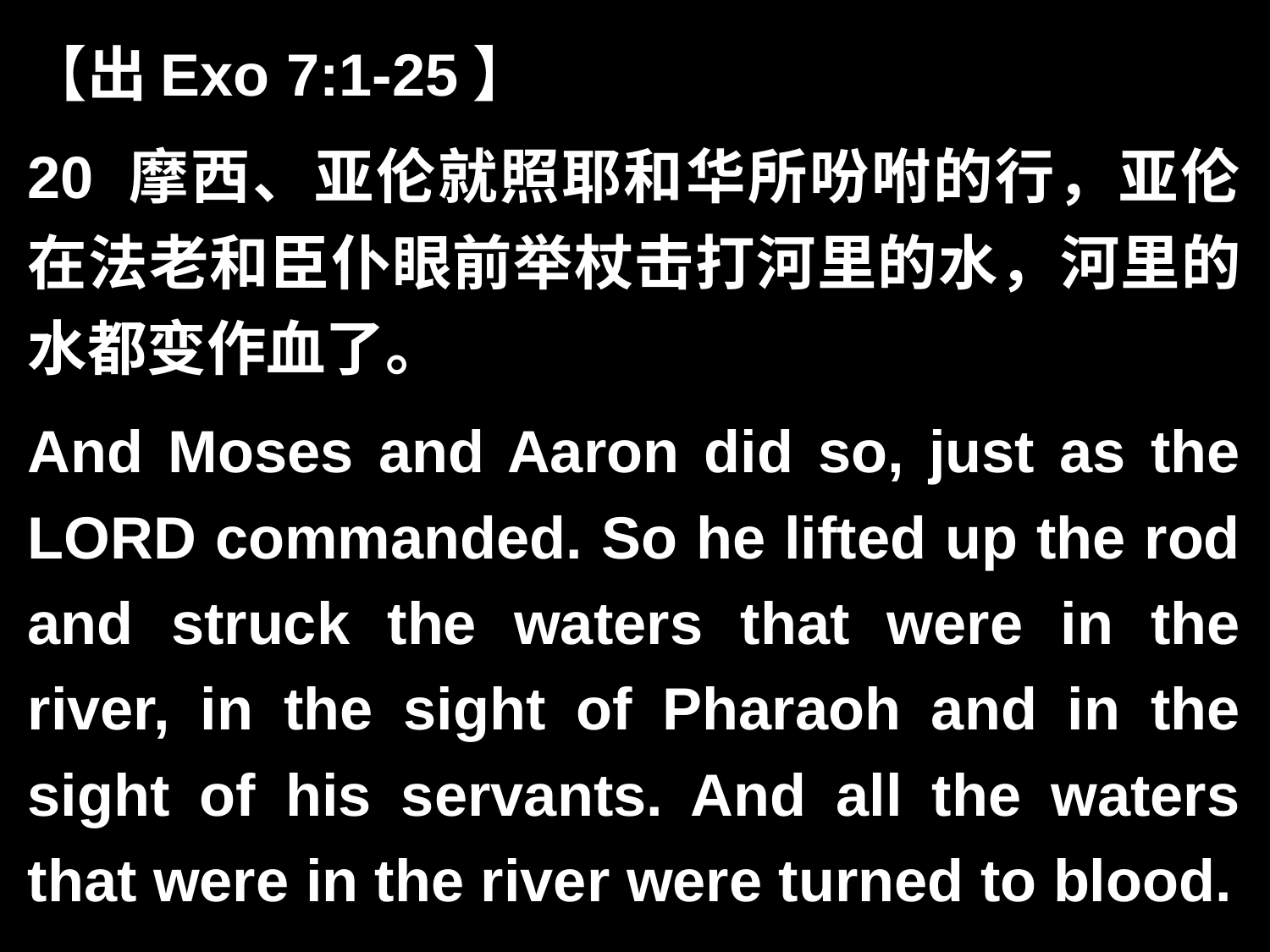

【出Exo 7:1-25】
20 摩西、亚伦就照耶和华所吩咐的行，亚伦在法老和臣仆眼前举杖击打河里的水，河里的水都变作血了。
And Moses and Aaron did so, just as the LORD commanded. So he lifted up the rod and struck the waters that were in the river, in the sight of Pharaoh and in the sight of his servants. And all the waters that were in the river were turned to blood.